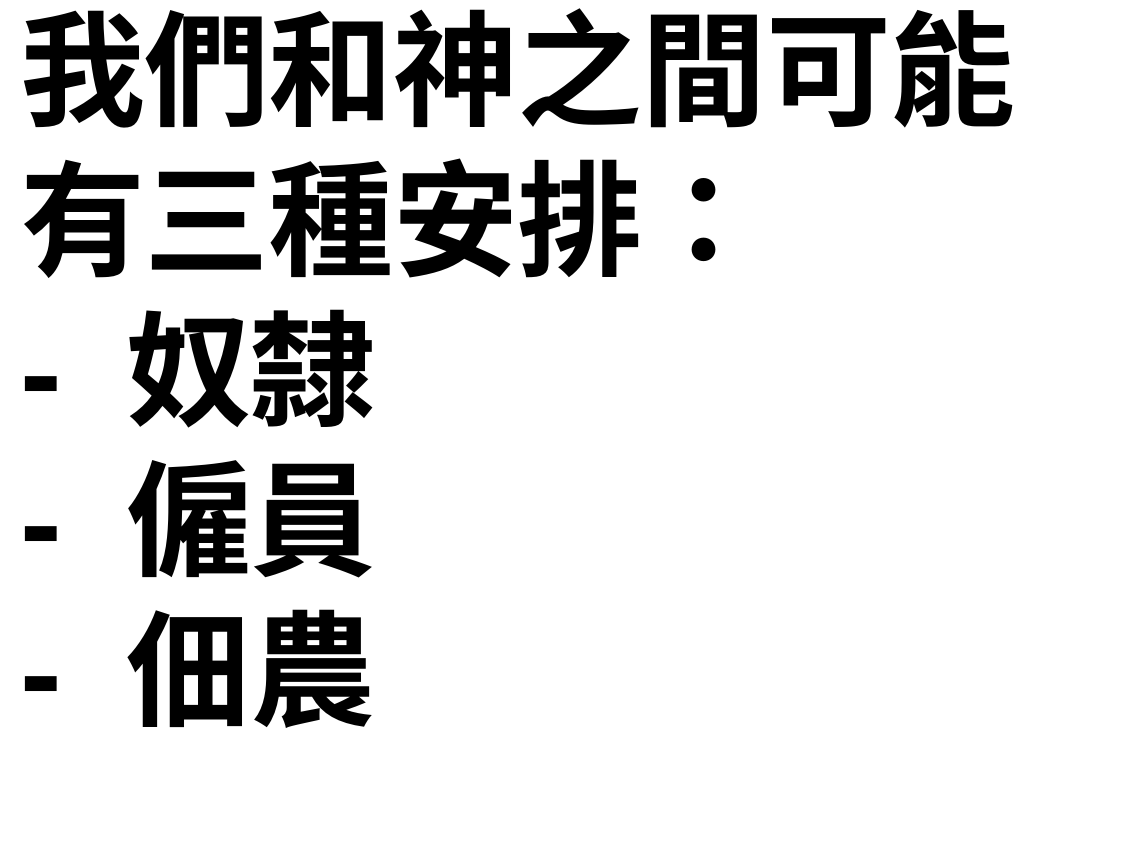

我們和神之間可能有三種安排：
- 奴隸
- 僱員
- 佃農